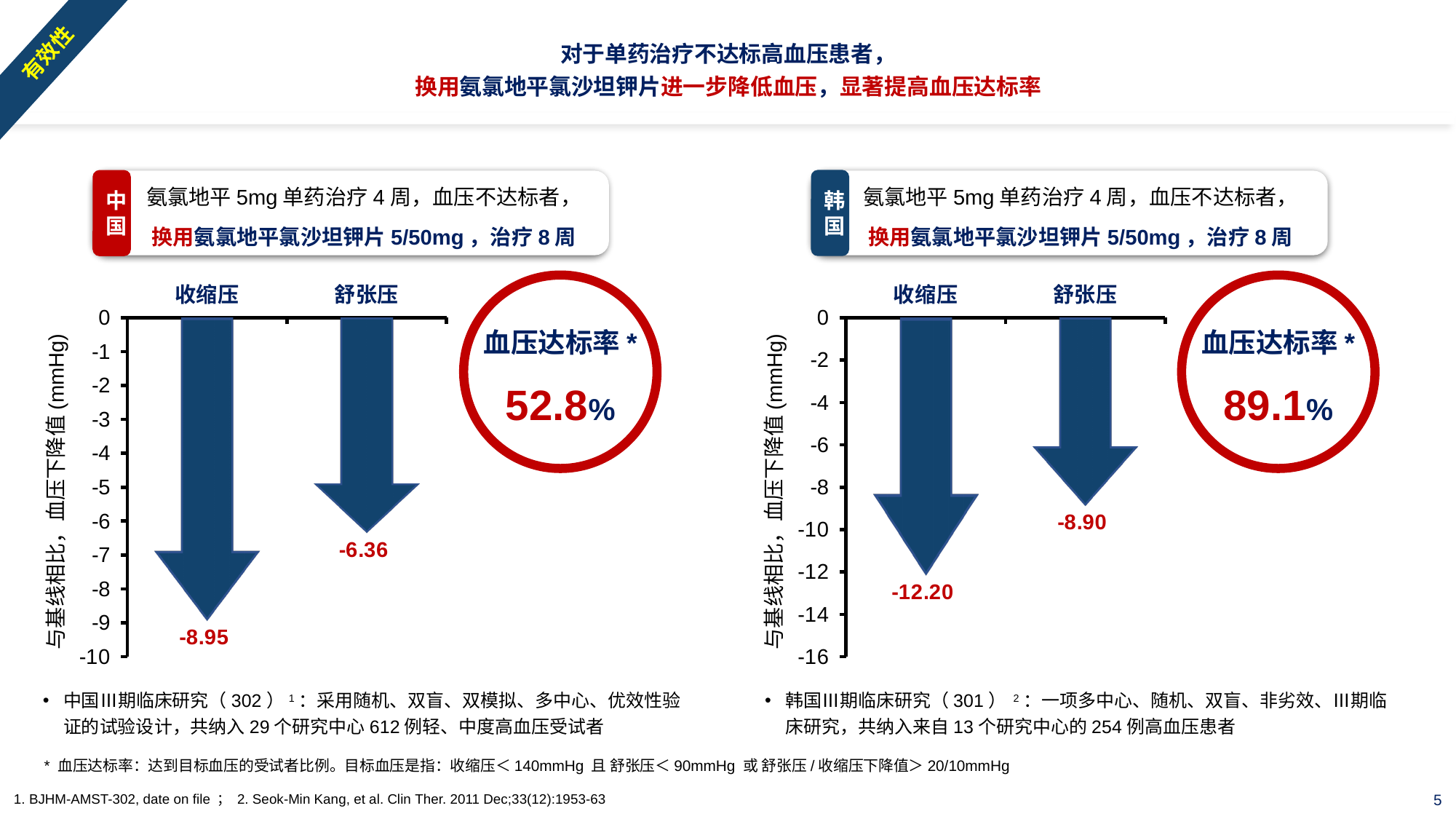

有效性
# 对于单药治疗不达标高血压患者， 换用氨氯地平氯沙坦钾片进一步降低血压，显著提高血压达标率

氨氯地平5mg单药治疗4周，血压不达标者，
换用氨氯地平氯沙坦钾片5/50mg，治疗8周
韩国

氨氯地平5mg单药治疗4周，血压不达标者，
换用氨氯地平氯沙坦钾片5/50mg，治疗8周
中国

血压达标率*
52.8%

### Chart

| Category | 系列 1 |
|---|---|
| 收缩压 | -8.95 |
| 舒张压 | -6.36 |
与基线相比，血压下降值(mmHg)

血压达标率*
89.1%

### Chart

| Category | 系列 1 |
|---|---|
| 收缩压 | -12.2 |
| 舒张压 | -8.9 |
与基线相比，血压下降值(mmHg)
中国Ⅲ期临床研究（302）1：采用随机、双盲、双模拟、多中心、优效性验证的试验设计，共纳入29个研究中心612例轻、中度高血压受试者
韩国Ⅲ期临床研究（301） 2：一项多中心、随机、双盲、非劣效、Ⅲ期临床研究，共纳入来自13个研究中心的254例高血压患者
* 血压达标率：达到目标血压的受试者比例。目标血压是指：收缩压＜140mmHg 且 舒张压＜90mmHg 或 舒张压/收缩压下降值＞20/10mmHg
5
1. BJHM-AMST-302, date on file ； 2. Seok-Min Kang, et al. Clin Ther. 2011 Dec;33(12):1953-63